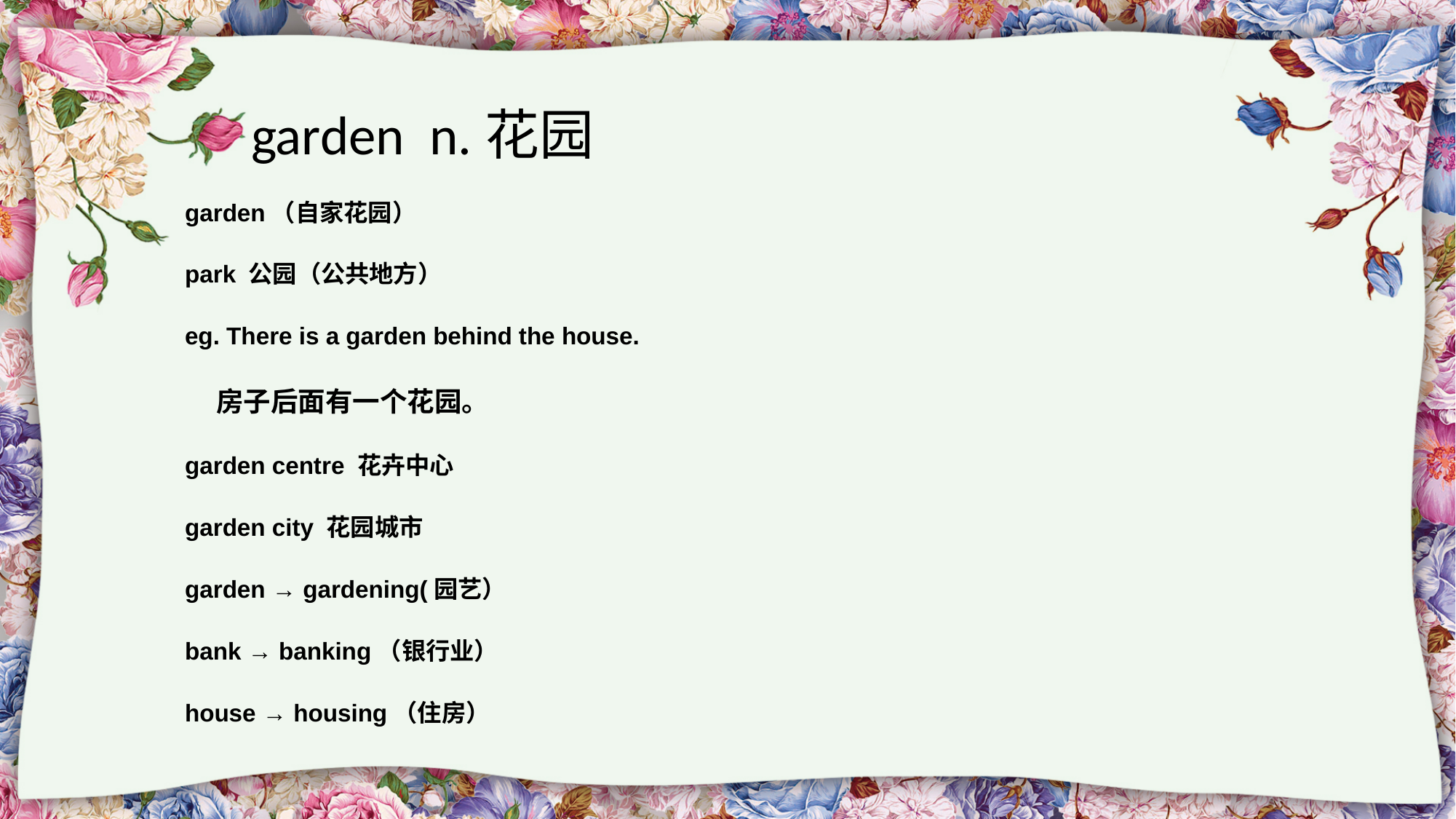

garden  n.花园
garden（自家花园）
park 公园（公共地方）
eg. There is a garden behind the house.
    房子后面有一个花园。
garden centre 花卉中心
garden city 花园城市
garden → gardening(园艺）
bank → banking（银行业）
house → housing（住房）